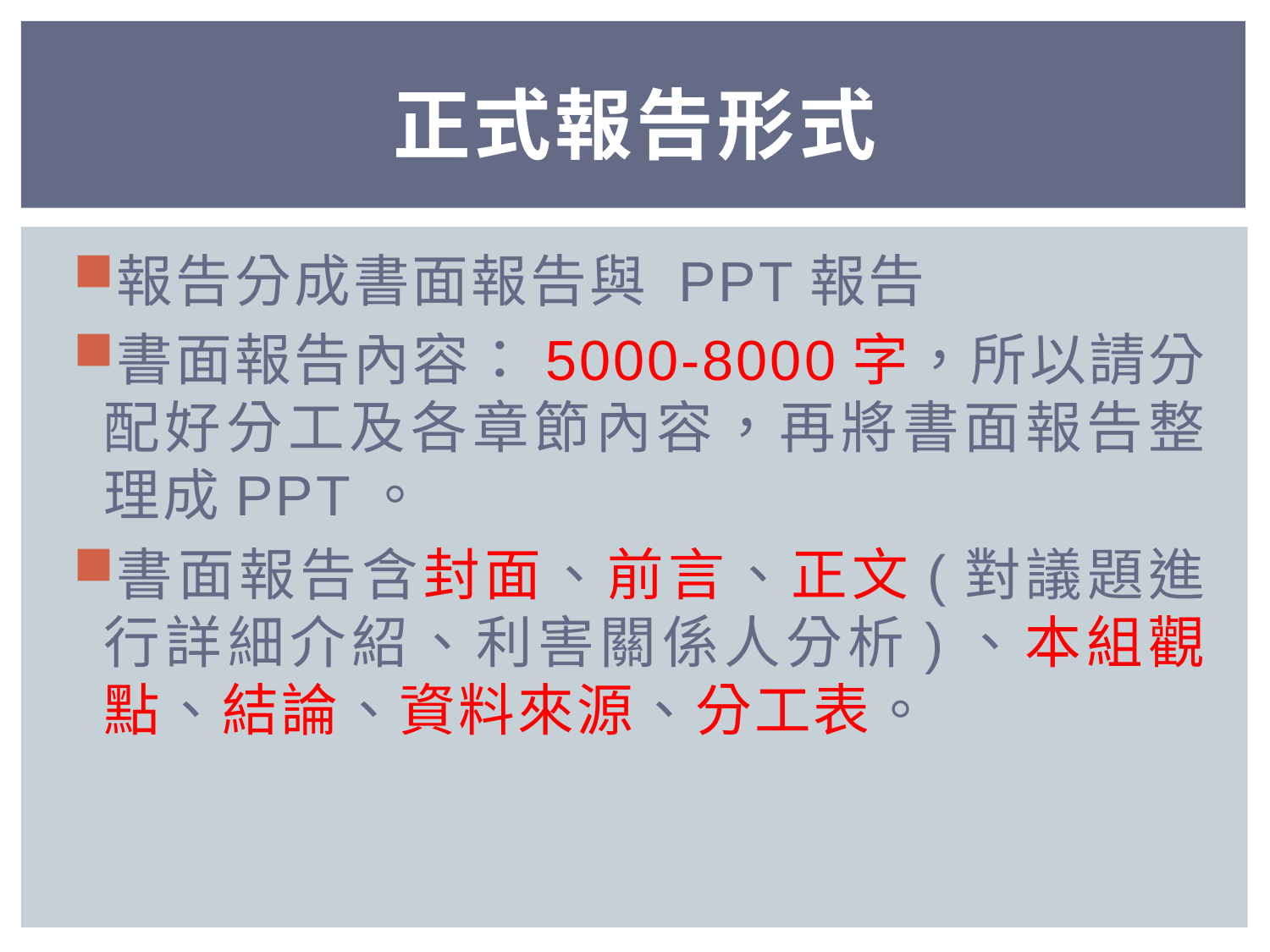

# 正式報告形式
報告分成書面報告與 PPT報告
書面報告內容：5000-8000字，所以請分配好分工及各章節內容，再將書面報告整理成PPT。
書面報告含封面、前言、正文(對議題進行詳細介紹、利害關係人分析)、本組觀點、結論、資料來源、分工表。